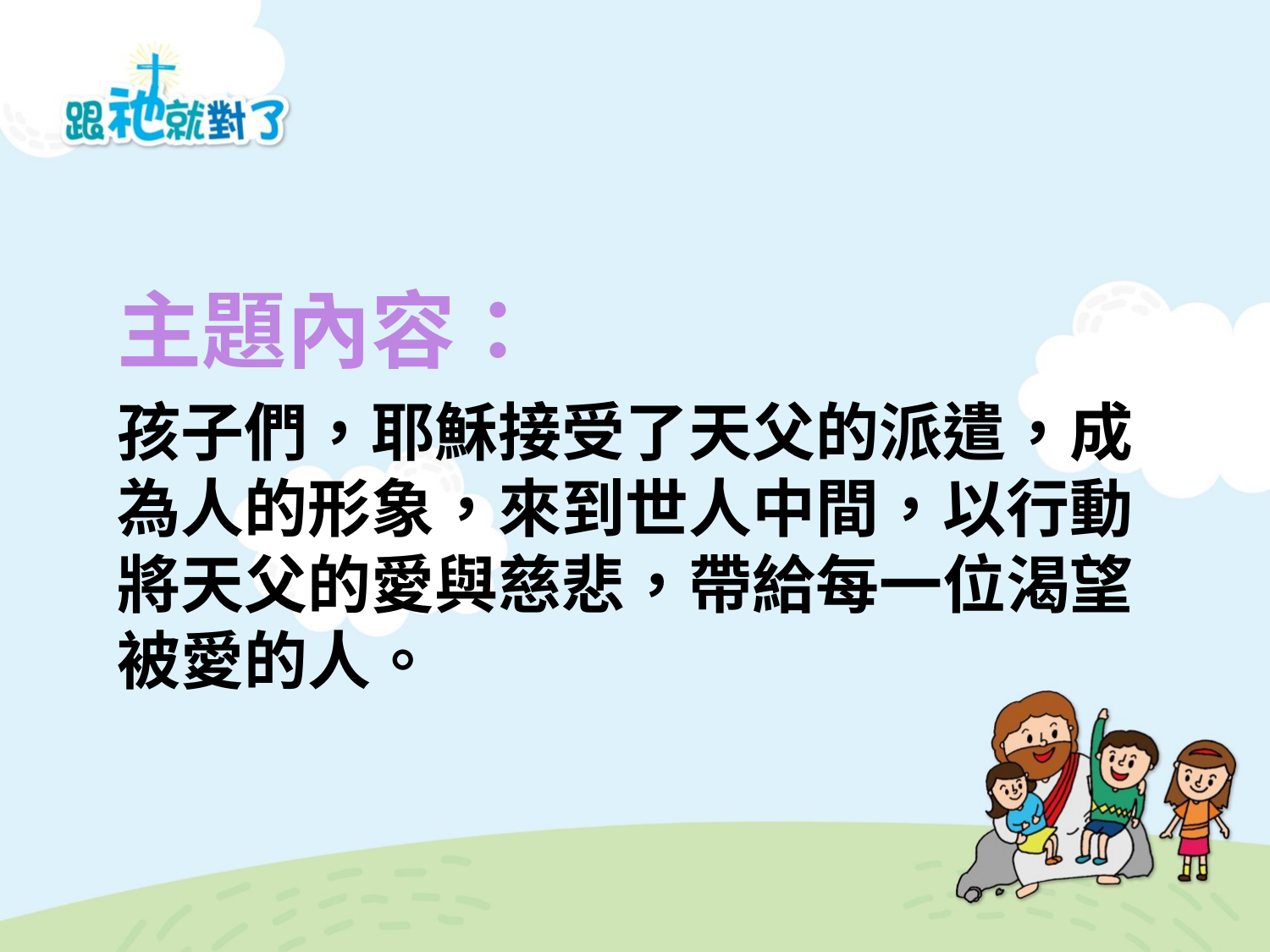

主題內容：
孩子們，耶穌接受了天父的派遣，成為人的形象，來到世人中間，以行動將天父的愛與慈悲，帶給每一位渴望被愛的人。